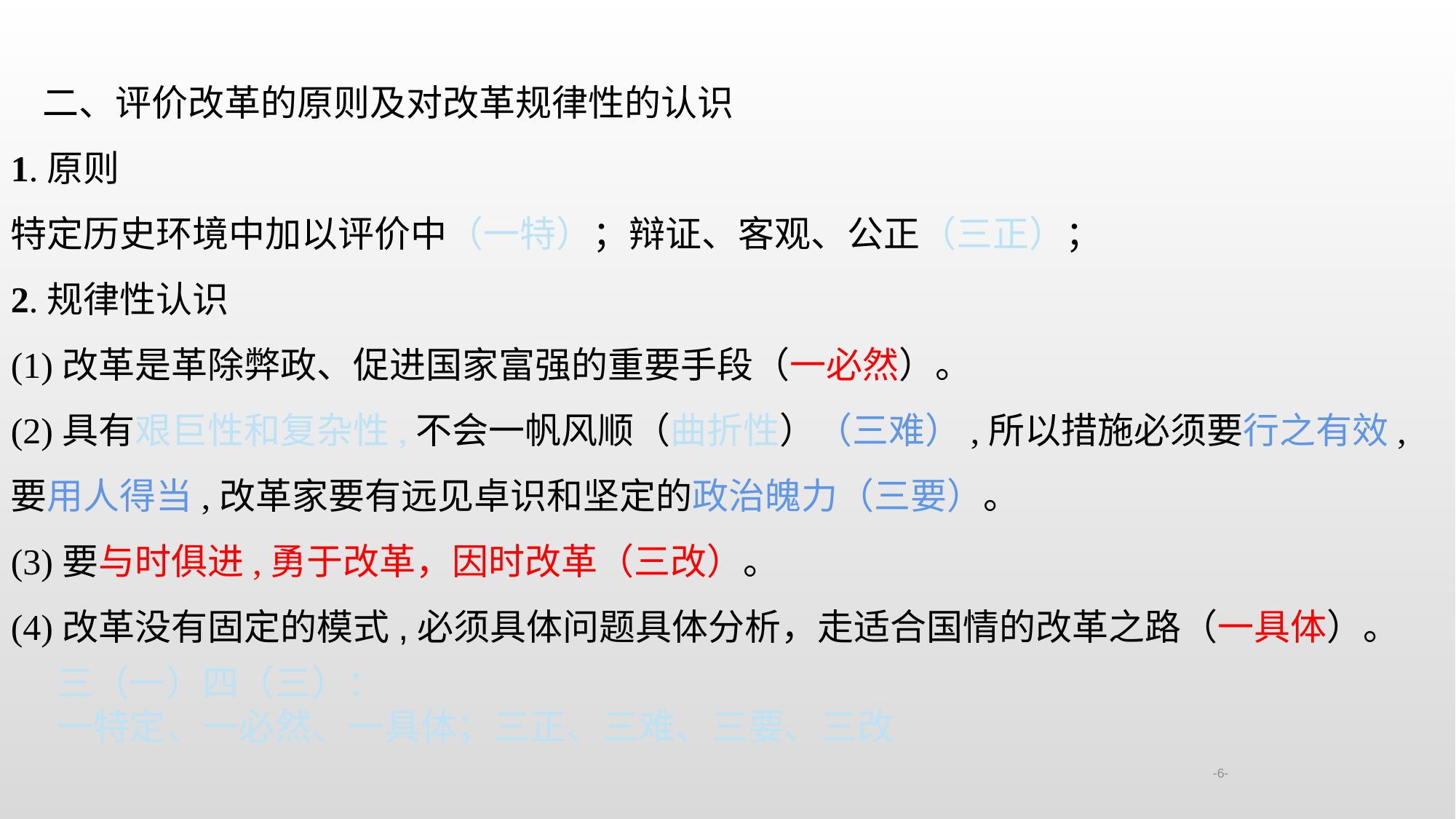

-6-
二、评价改革的原则及对改革规律性的认识
1.原则
特定历史环境中加以评价中（一特）；辩证、客观、公正（三正）；
2.规律性认识
(1)改革是革除弊政、促进国家富强的重要手段（一必然）。
(2)具有艰巨性和复杂性,不会一帆风顺（曲折性）（三难）,所以措施必须要行之有效,要用人得当,改革家要有远见卓识和坚定的政治魄力（三要）。
(3)要与时俱进,勇于改革，因时改革（三改）。
(4)改革没有固定的模式,必须具体问题具体分析，走适合国情的改革之路（一具体）。
三（一）四（三）：
一特定、一必然、一具体；三正、三难、三要、三改